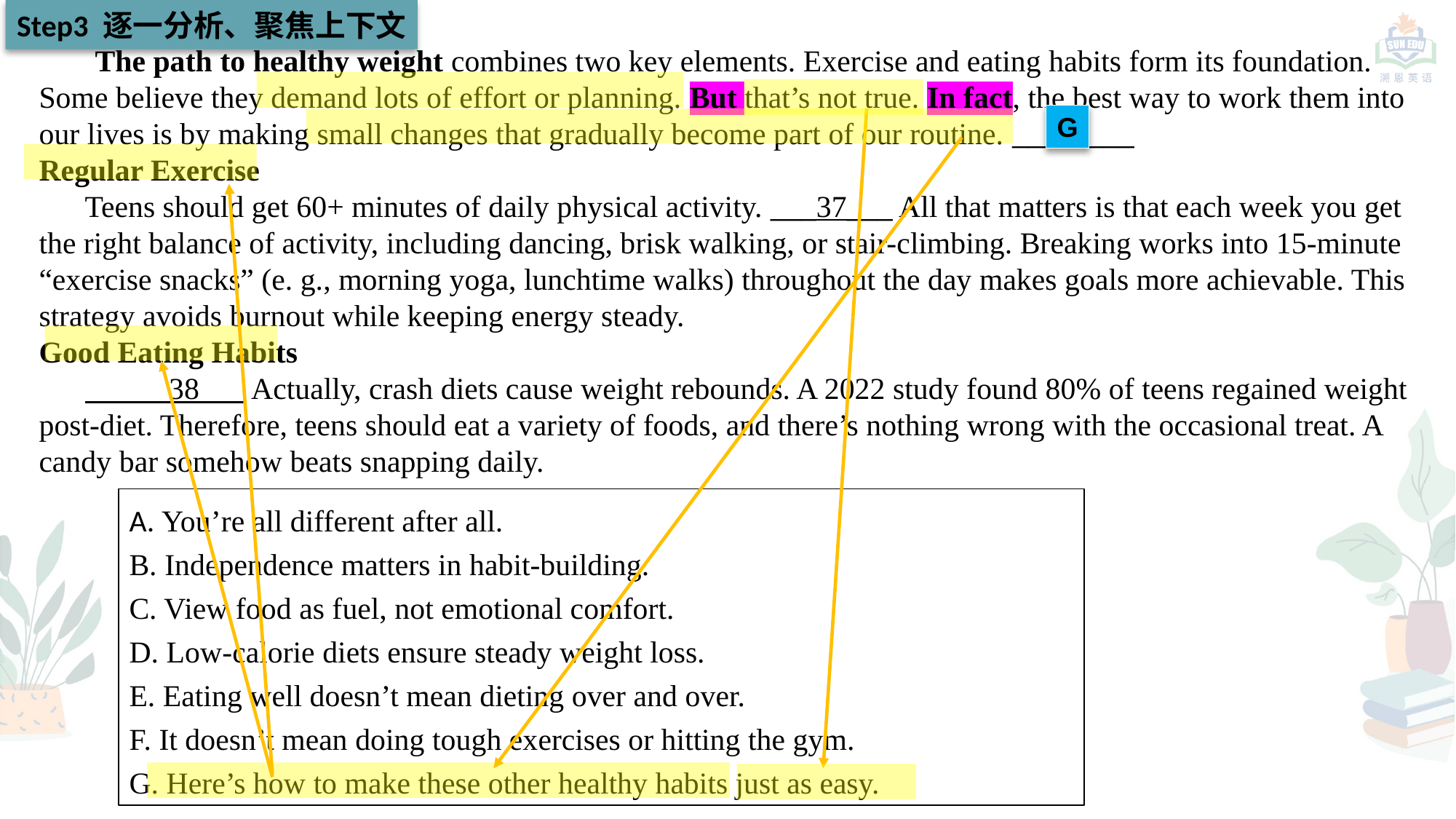

Step3 逐一分析、聚焦上下文
        The path to healthy weight combines two key elements. Exercise and eating habits form its foundation. Some believe they demand lots of effort or planning. But that’s not true. In fact, the best way to work them into our lives is by making small changes that gradually become part of our routine. ___36___
Regular Exercise
      Teens should get 60+ minutes of daily physical activity. ___37___ All that matters is that each week you get the right balance of activity, including dancing, brisk walking, or stair-climbing. Breaking works into 15-minute “exercise snacks” (e. g., morning yoga, lunchtime walks) throughout the day makes goals more achievable. This strategy avoids burnout while keeping energy steady.
Good Eating Habits
           ___38___ Actually, crash diets cause weight rebounds. A 2022 study found 80% of teens regained weight post-diet. Therefore, teens should eat a variety of foods, and there’s nothing wrong with the occasional treat. A candy bar somehow beats snapping daily.

G

A. You’re all different after all.
B. Independence matters in habit-building.
C. View food as fuel, not emotional comfort.
D. Low-calorie diets ensure steady weight loss.
E. Eating well doesn’t mean dieting over and over.
F. It doesn’t mean doing tough exercises or hitting the gym.
G. Here’s how to make these other healthy habits just as easy.